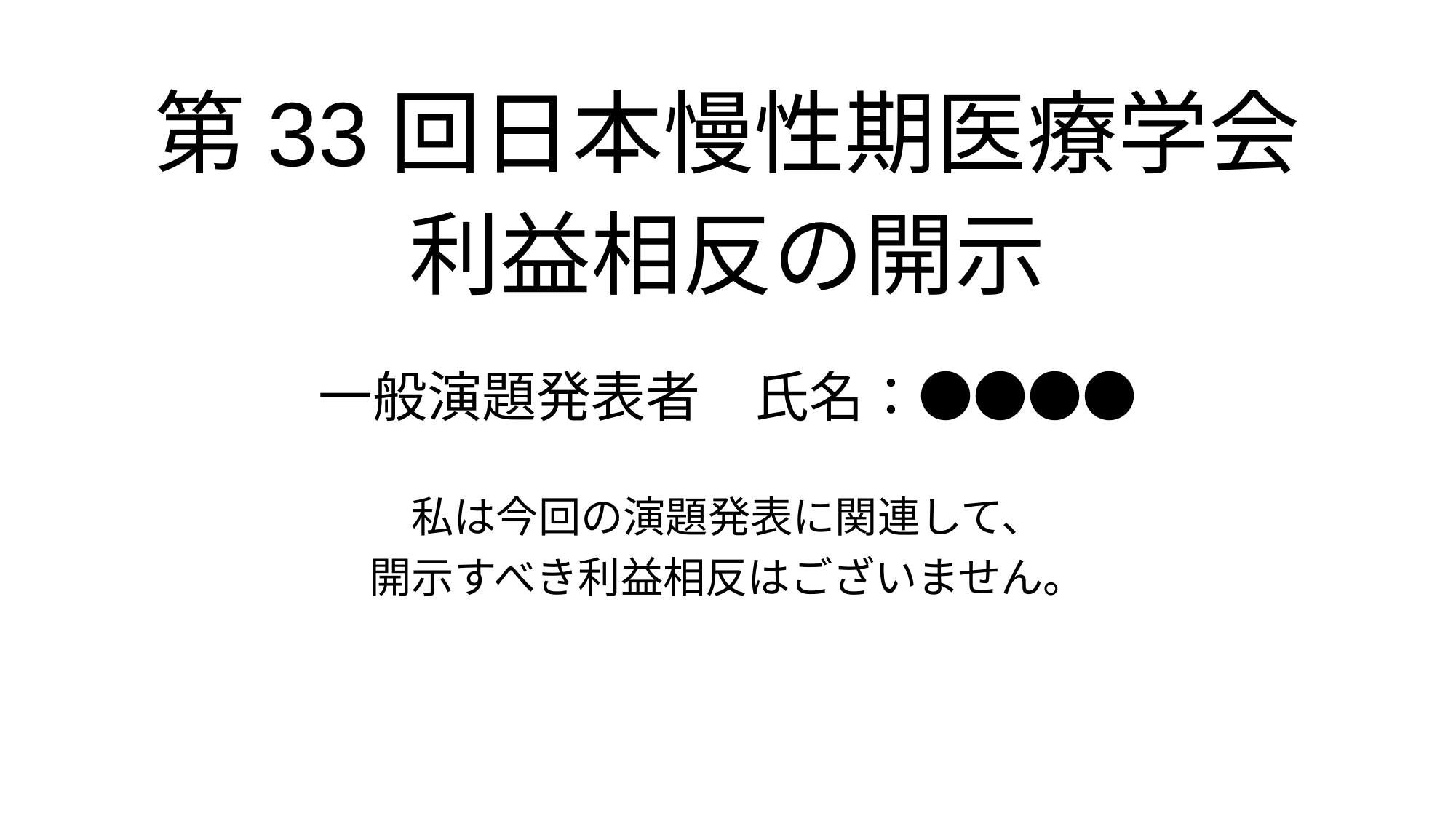

第33回日本慢性期医療学会
利益相反の開示
一般演題発表者　氏名：●●●●
私は今回の演題発表に関連して、
開示すべき利益相反はございません。